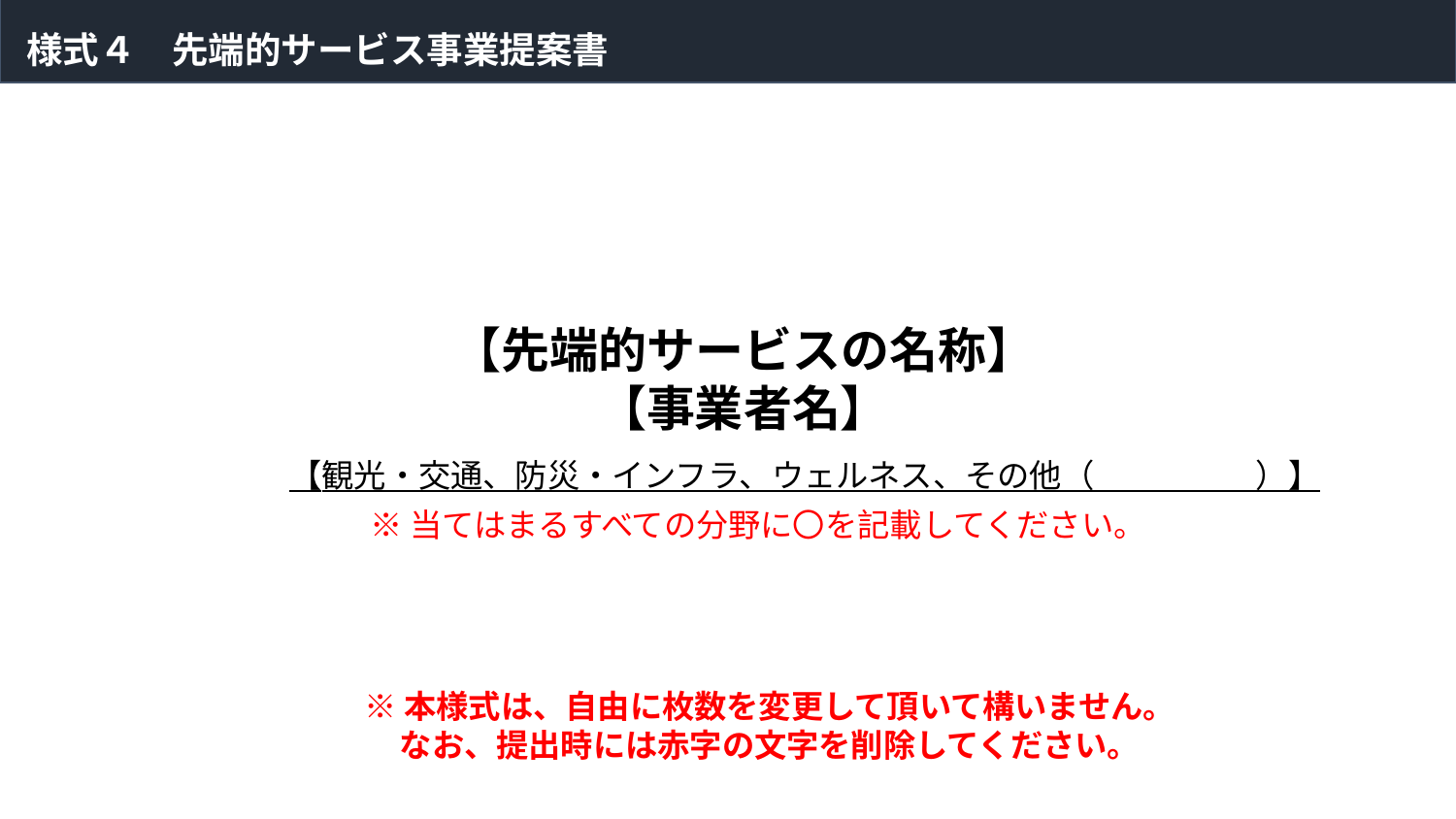

様式４　先端的サービス事業提案書
【先端的サービスの名称】
【事業者名】
【観光・交通、防災・インフラ、ウェルネス、その他（　　　　　）】
※当てはまるすべての分野に〇を記載してください。
※本様式は、自由に枚数を変更して頂いて構いません。​
なお、提出時には赤字の文字を削除してください。​